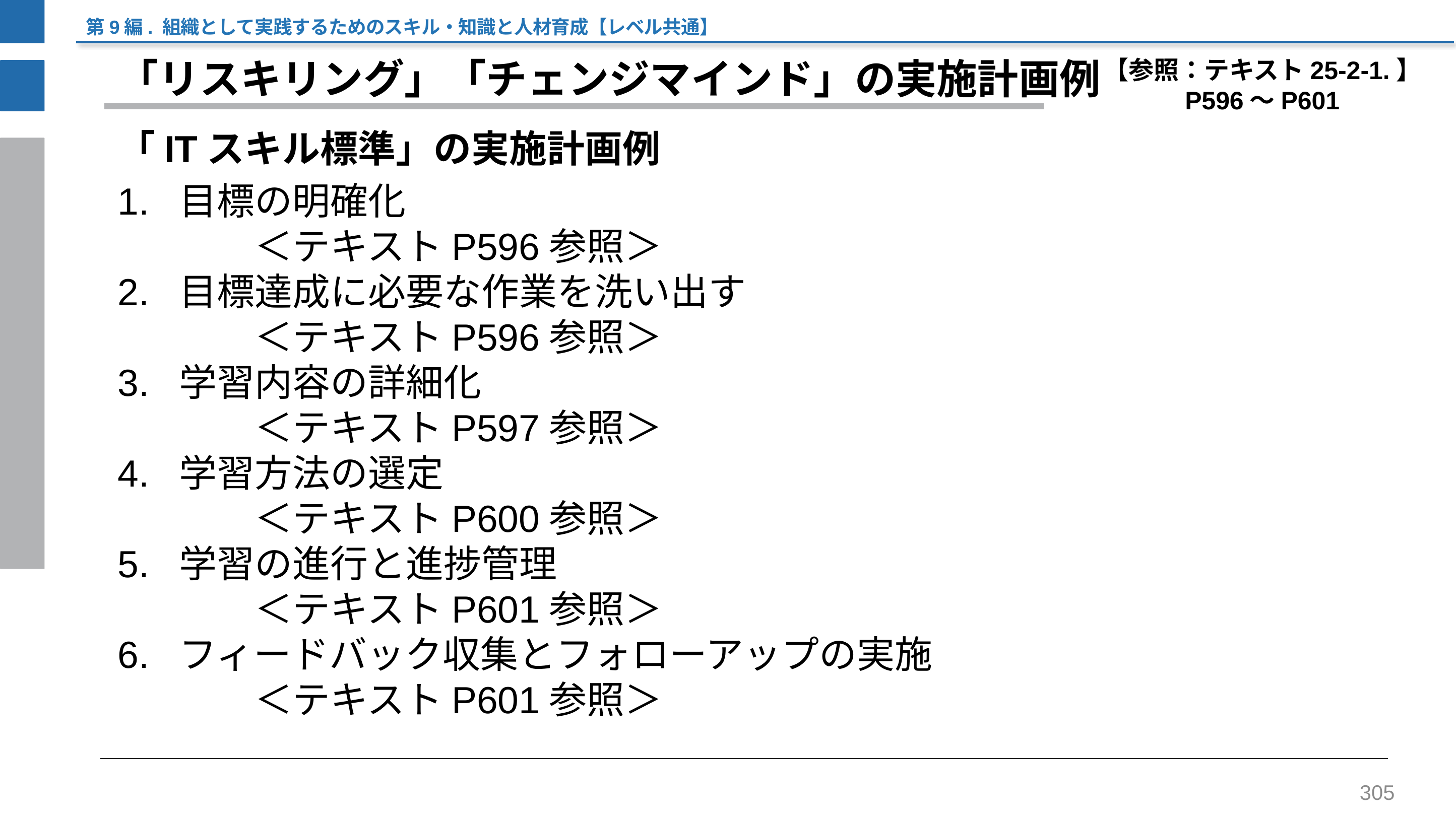

第9編. 組織として実践するためのスキル・知識と人材育成【レベル共通】
【参照：テキスト25-2-1.】
P596～P601
「リスキリング」「チェンジマインド」の実施計画例

「ITスキル標準」の実施計画例
目標の明確化
　　＜テキストP596参照＞
目標達成に必要な作業を洗い出す
　　＜テキストP596参照＞
学習内容の詳細化
　　＜テキストP597参照＞
学習方法の選定
　　＜テキストP600参照＞
学習の進行と進捗管理
　　＜テキストP601参照＞
フィードバック収集とフォローアップの実施
　　＜テキストP601参照＞
305